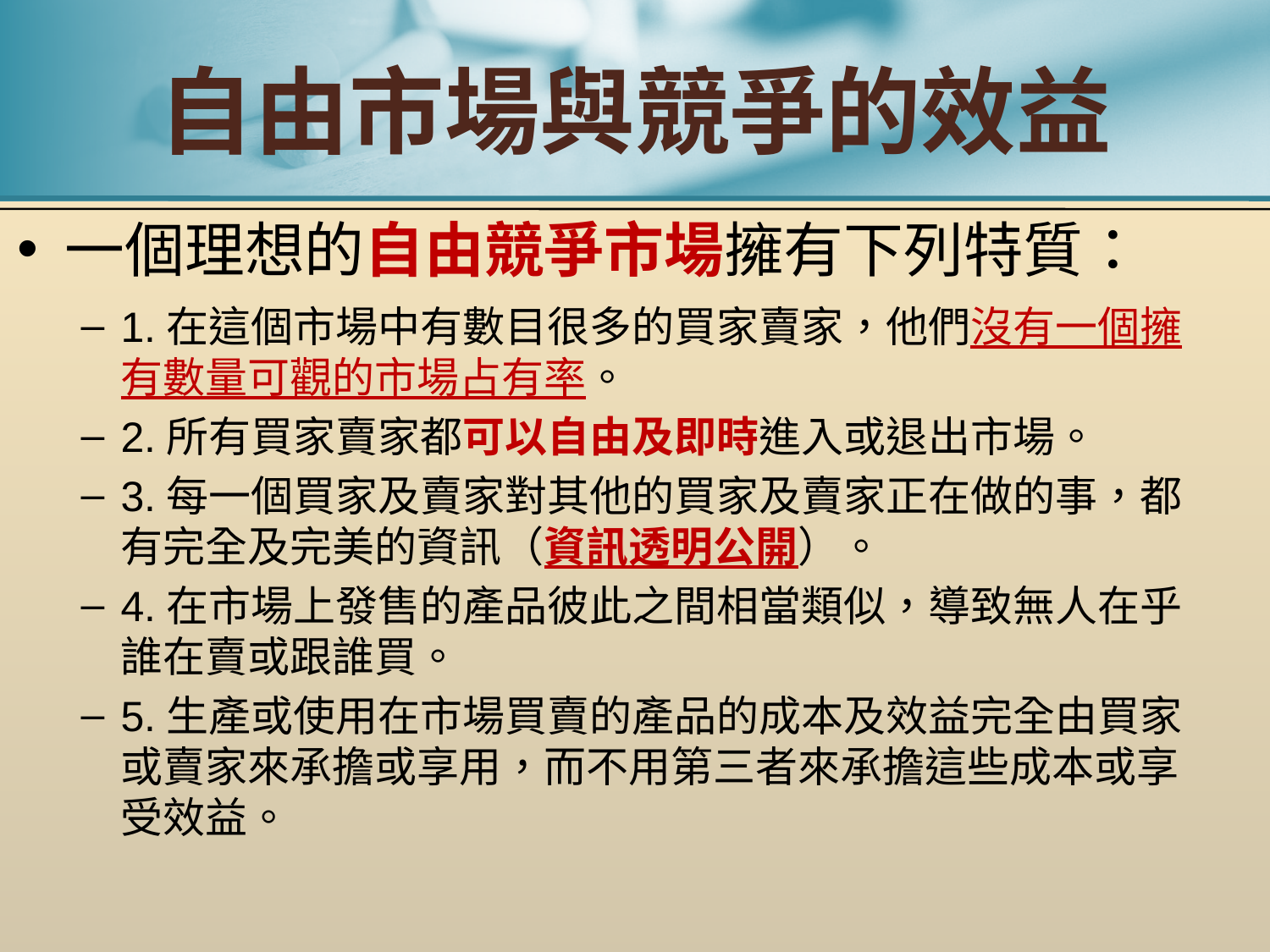

# 自由市場與競爭的效益
一個理想的自由競爭市場擁有下列特質：
1.在這個市場中有數目很多的買家賣家，他們沒有一個擁有數量可觀的市場占有率。
2.所有買家賣家都可以自由及即時進入或退出市場。
3.每一個買家及賣家對其他的買家及賣家正在做的事，都有完全及完美的資訊（資訊透明公開）。
4.在市場上發售的產品彼此之間相當類似，導致無人在乎誰在賣或跟誰買。
5.生產或使用在市場買賣的產品的成本及效益完全由買家或賣家來承擔或享用，而不用第三者來承擔這些成本或享受效益。